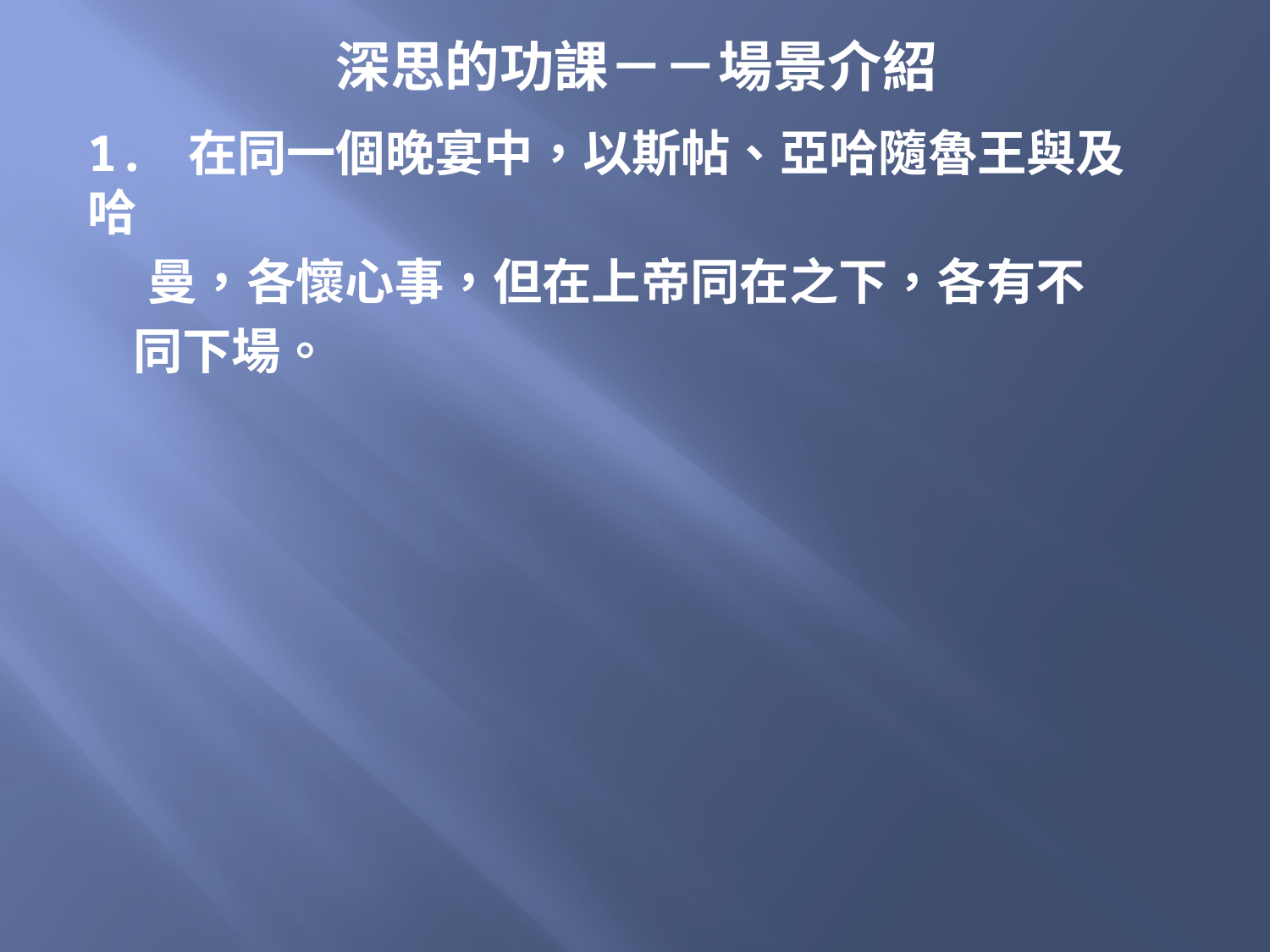

# 深思的功課－－場景介紹
1. 在同一個晚宴中，以斯帖、亞哈隨魯王與及哈
　 曼，各懷心事，但在上帝同在之下，各有不
   同下場。